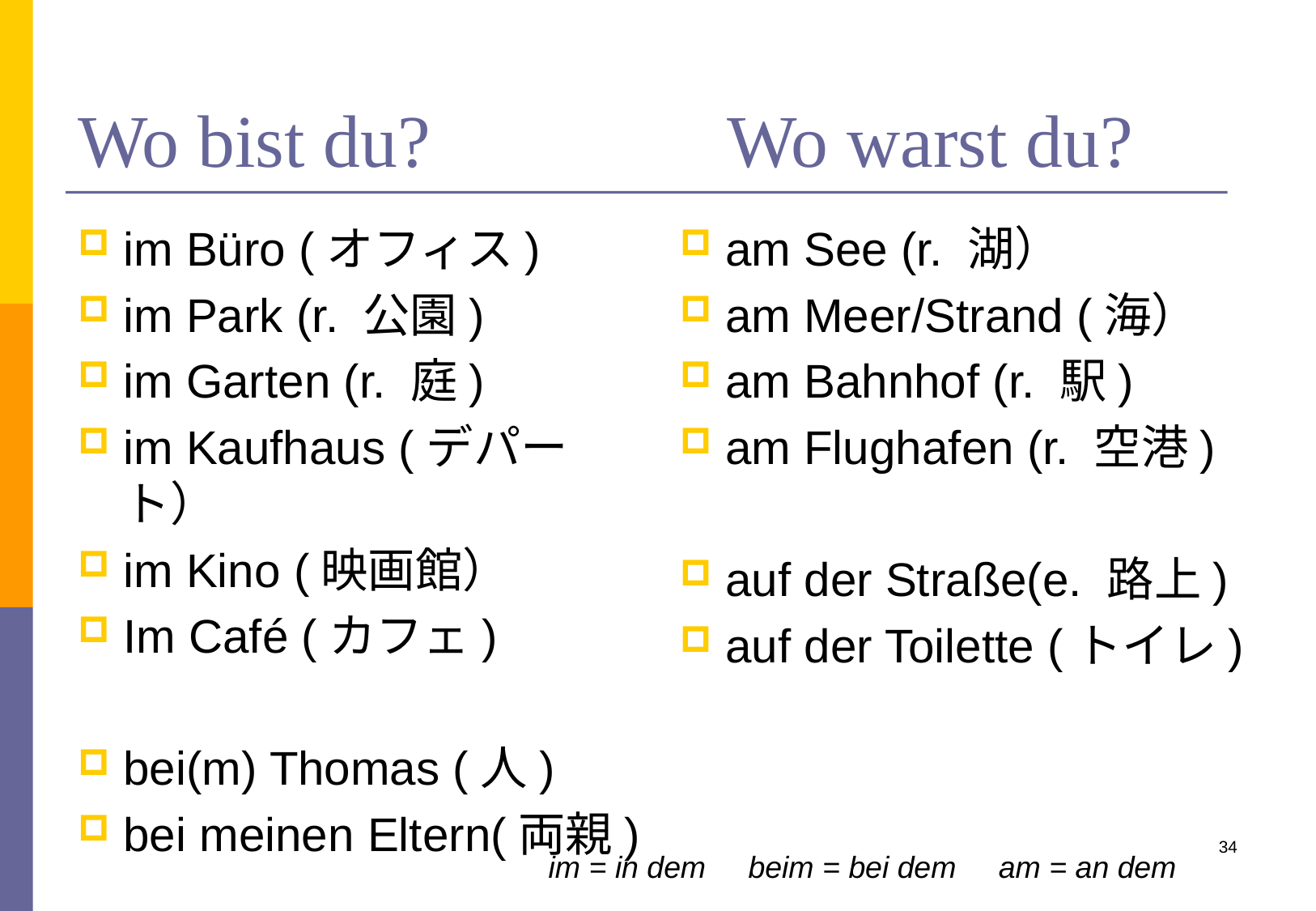

# Wo bist du?  　　　Wo warst du?
im Büro (オフィス)
im Park (r. 公園)
im Garten (r. 庭)
im Kaufhaus (デパート）
im Kino (映画館）
Im Café (カフェ)

bei(m) Thomas (人)
bei meinen Eltern(両親)

am See (r. 湖）
am Meer/Strand (海）
am Bahnhof (r. 駅)
am Flughafen (r. 空港)

auf der Straße(e. 路上)
auf der Toilette (トイレ)

34
im = in dem     beim = bei dem     am = an dem